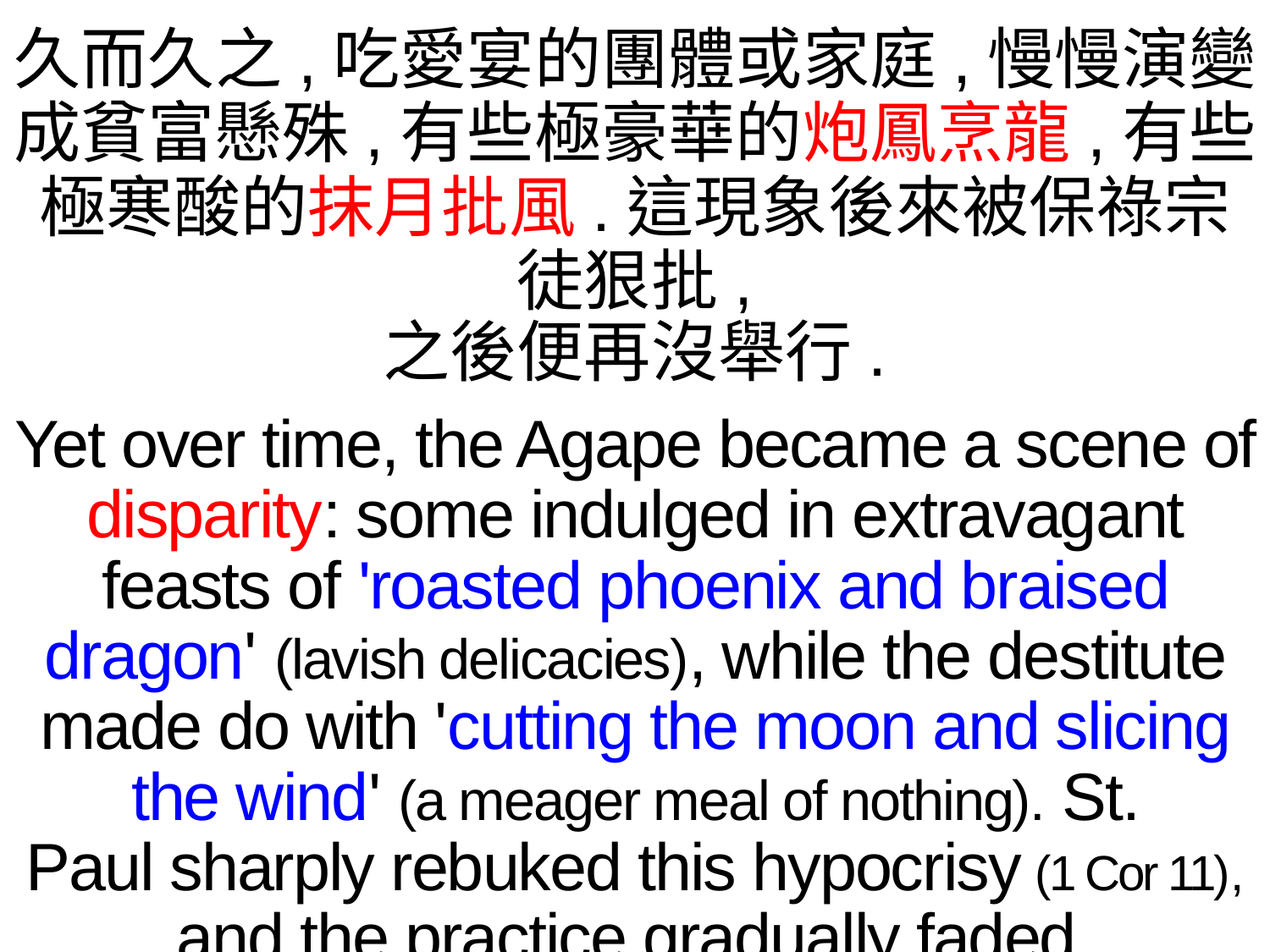

久而久之,吃愛宴的團體或家庭,慢慢演變成貧富懸殊,有些極豪華的炮鳳烹龍,有些極寒酸的抹月批風.這現象後來被保祿宗徒狠批,
之後便再沒舉行.
Yet over time, the Agape became a scene of disparity: some indulged in extravagant feasts of 'roasted phoenix and braised dragon' (lavish delicacies), while the destitute made do with 'cutting the moon and slicing the wind' (a meager meal of nothing). St. Paul sharply rebuked this hypocrisy (1 Cor 11), and the practice gradually faded.